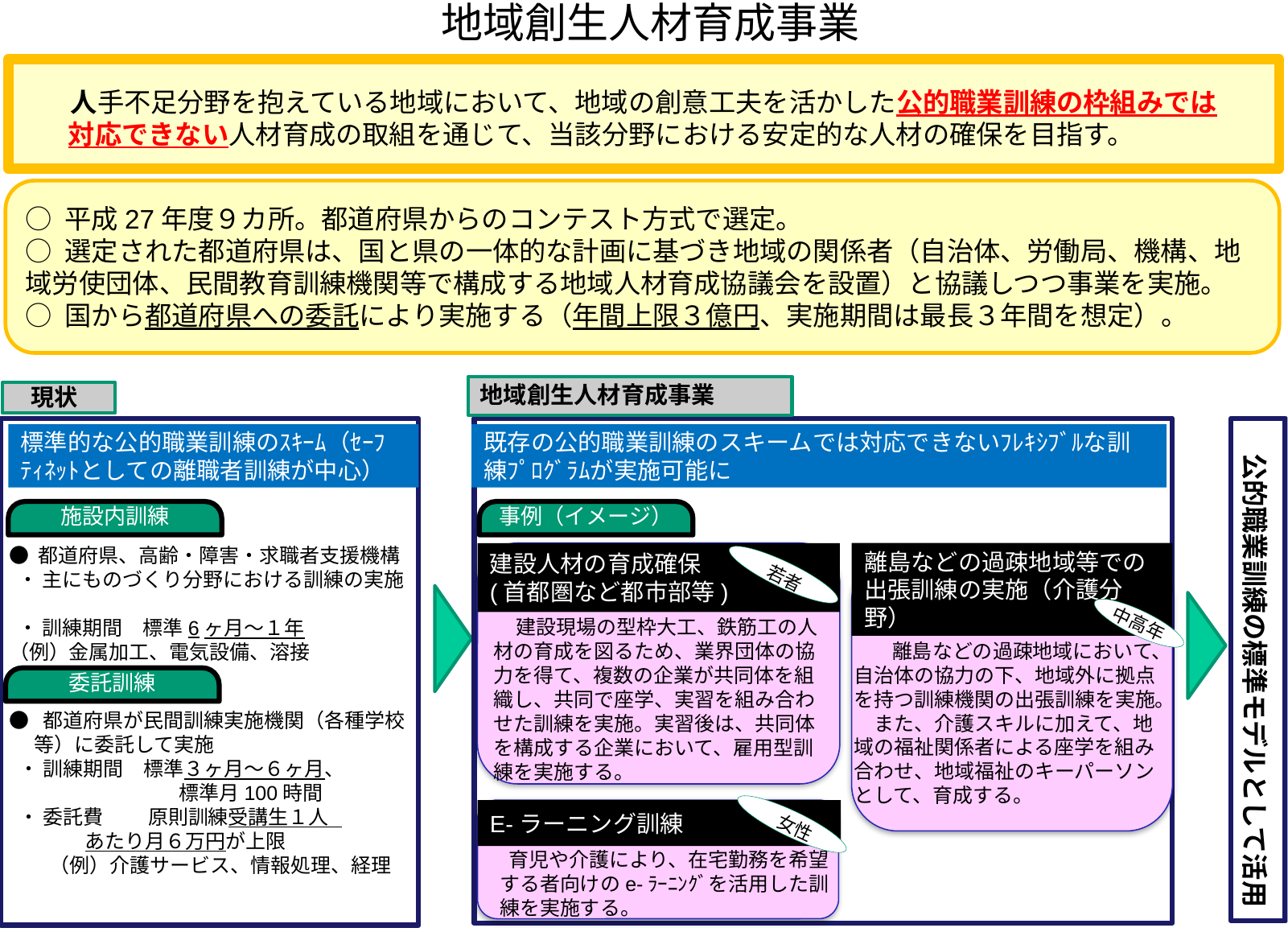

地域創生人材育成事業

　人手不足分野を抱えている地域において、地域の創意工夫を活かした公的職業訓練の枠組みでは対応できない人材育成の取組を通じて、当該分野における安定的な人材の確保を目指す。
○ 平成27年度９カ所。都道府県からのコンテスト方式で選定。
○ 選定された都道府県は、国と県の一体的な計画に基づき地域の関係者（自治体、労働局、機構、地域労使団体、民間教育訓練機関等で構成する地域人材育成協議会を設置）と協議しつつ事業を実施。
○ 国から都道府県への委託により実施する（年間上限３億円、実施期間は最長３年間を想定）。
地域創生人材育成事業
  現状
    公的職業訓練の標準モデルとして活用

標準的な公的職業訓練のｽｷｰﾑ（ｾｰﾌﾃｨﾈｯﾄとしての離職者訓練が中心）
既存の公的職業訓練のスキームでは対応できないﾌﾚｷｼﾌﾞﾙな訓練ﾌﾟﾛｸﾞﾗﾑが実施可能に
施設内訓練
事例（イメージ）
● 都道府県、高齢・障害・求職者支援機構
 ・ 主にものづくり分野における訓練の実施
 ・ 訓練期間　標準6ヶ月～１年
（例）金属加工、電気設備、溶接
建設人材の育成確保
(首都圏など都市部等)

離島などの過疎地域等での出張訓練の実施（介護分野）

若者

中高年
    建設現場の型枠大工、鉄筋工の人材の育成を図るため、業界団体の協力を得て、複数の企業が共同体を組織し、共同で座学、実習を組み合わせた訓練を実施。実習後は、共同体を構成する企業において、雇用型訓練を実施する。

　　離島などの過疎地域において、自治体の協力の下、地域外に拠点を持つ訓練機関の出張訓練を実施。
　また、介護スキルに加えて、地域の福祉関係者による座学を組み合わせ、地域福祉のキーパーソンとして、育成する。
委託訓練

●  都道府県が民間訓練実施機関（各種学校等）に委託して実施
 ・ 訓練期間　標準３ヶ月～６ヶ月、
　　　　　　　　  標準月100時間
 ・ 委託費　　 原則訓練受講生１人
                あたり月６万円が上限
　　（例）介護サービス、情報処理、経理

E-ラーニング訓練
　女性

 育児や介護により、在宅勤務を希望する者向けのe-ﾗｰﾆﾝｸﾞを活用した訓練を実施する。